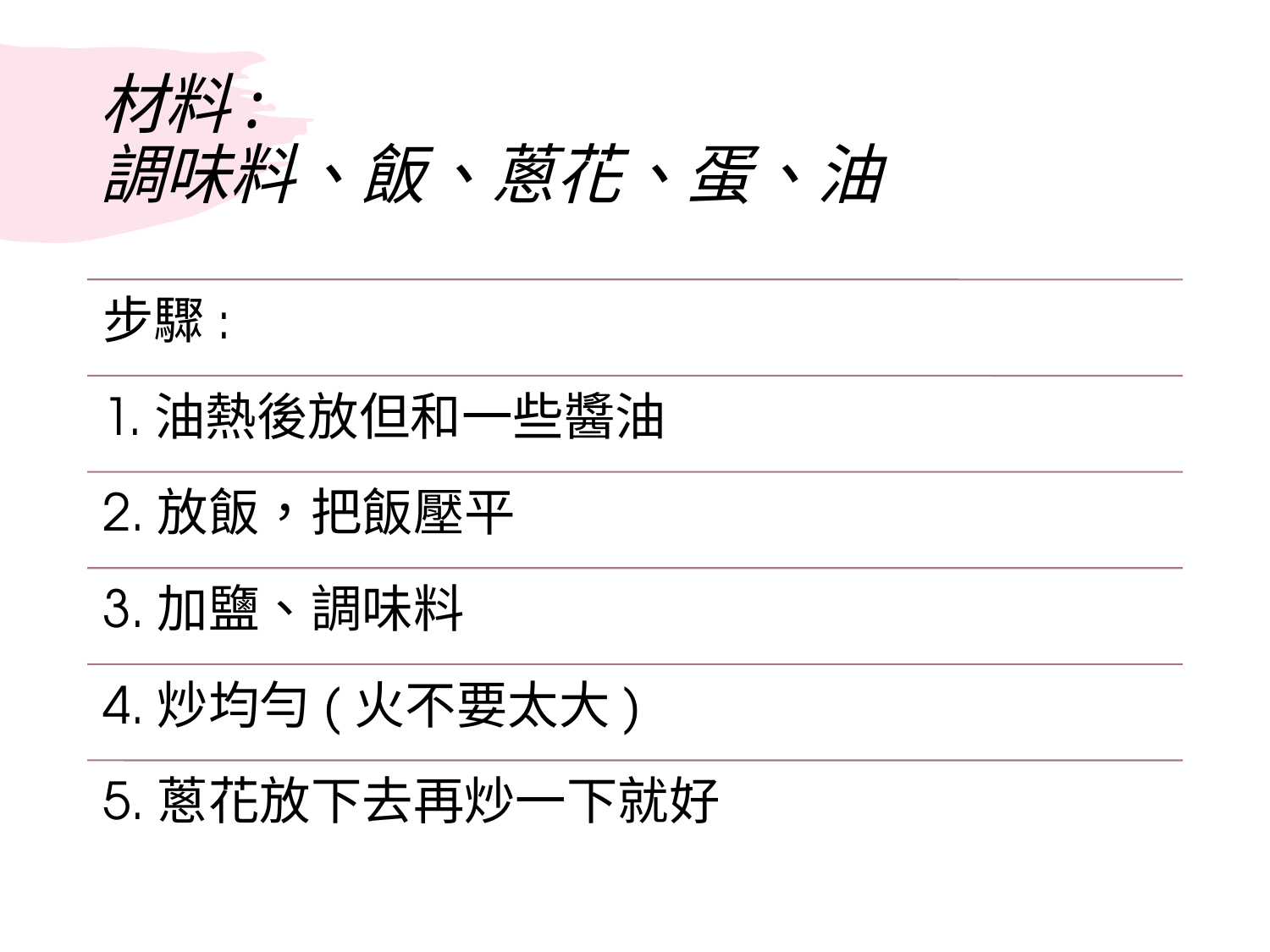

# 材料:
調味料、飯、蔥花、蛋、油
步驟:
1.油熱後放但和一些醬油
2.放飯，把飯壓平
3.加鹽、調味料
4.炒均勻(火不要太大)
5.蔥花放下去再炒一下就好